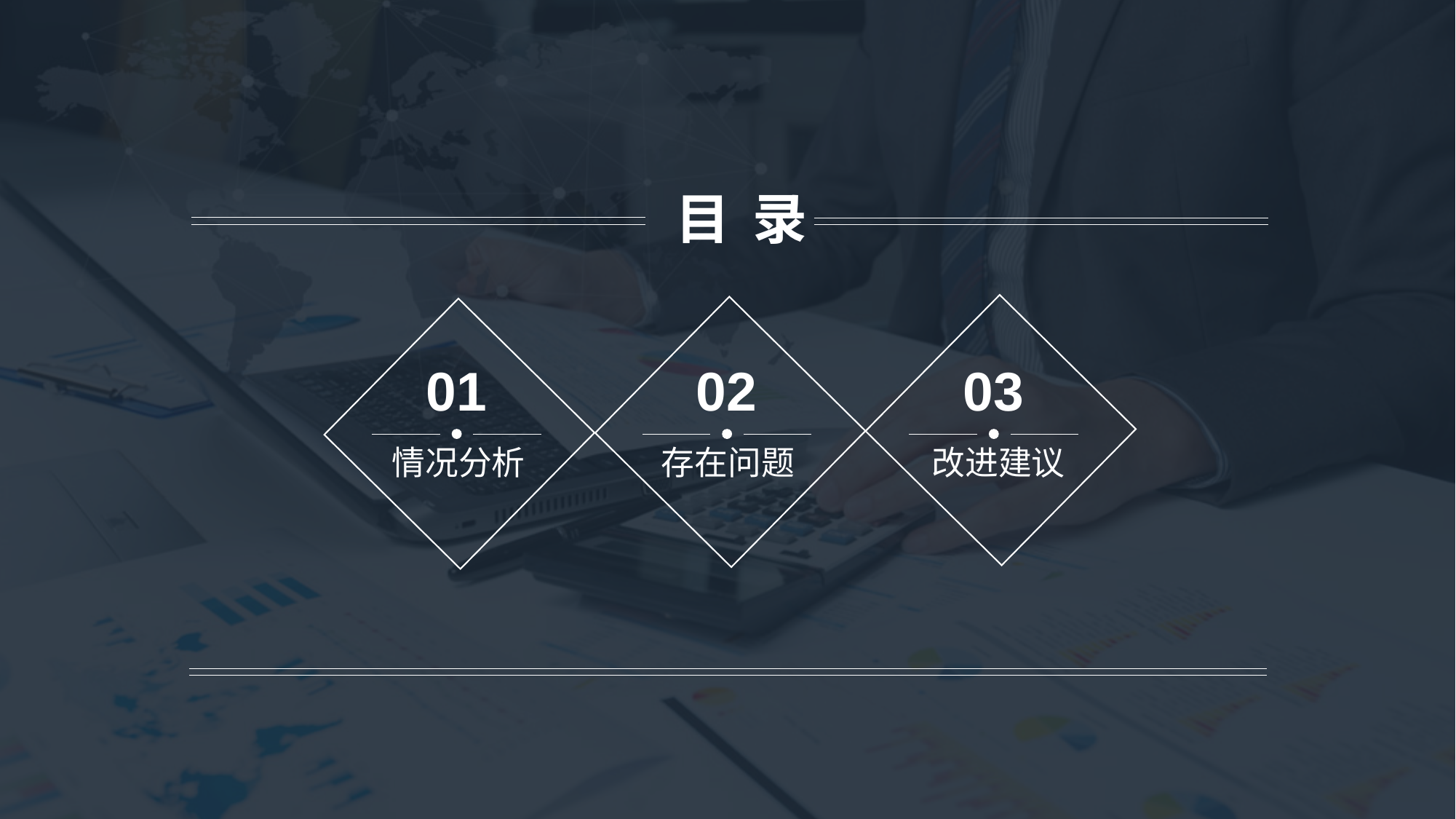

目录

02
01
03

情况分析
存在问题
改进建议